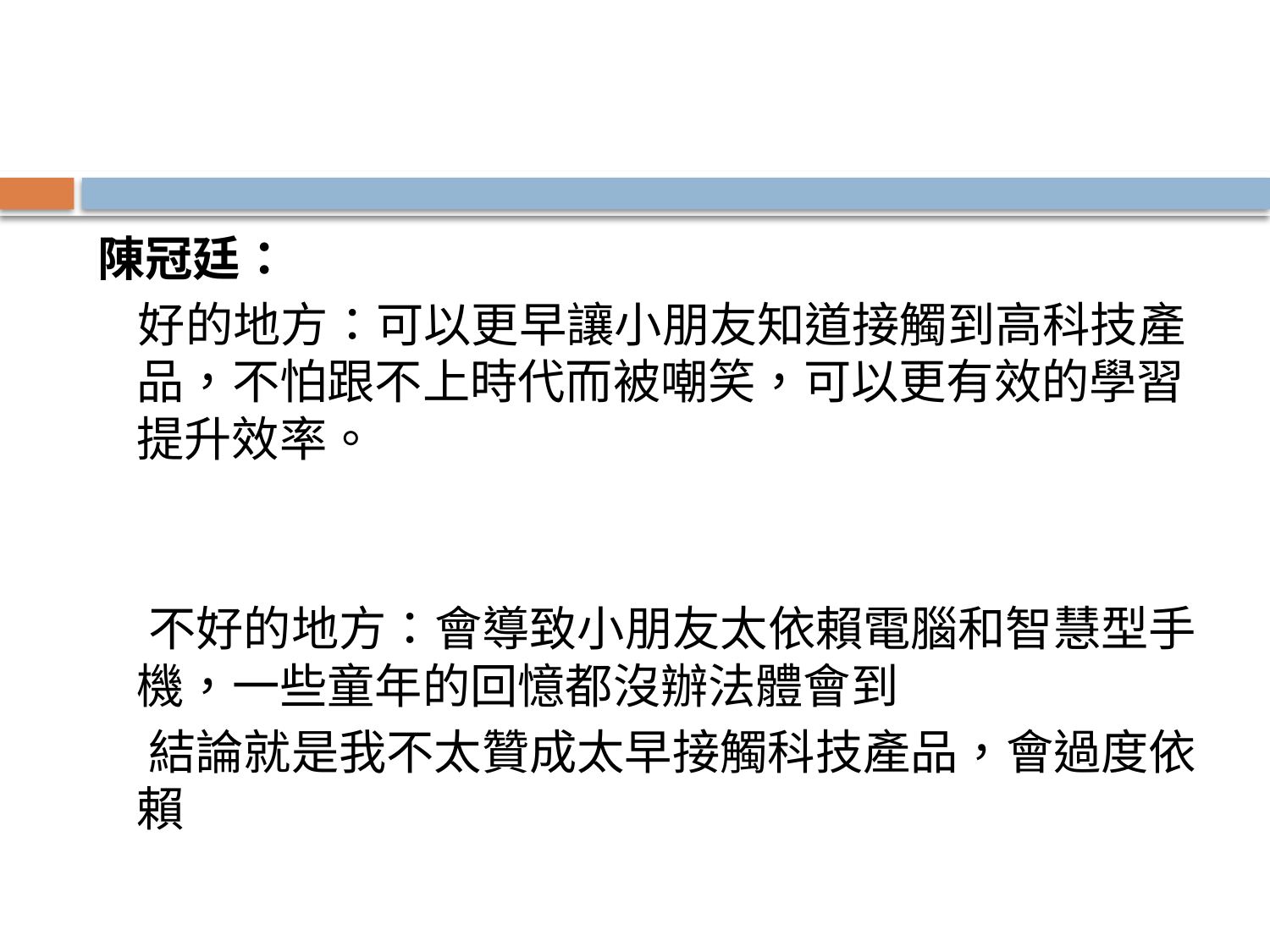

#
陳冠廷：
   好的地方：可以更早讓小朋友知道接觸到高科技產品，不怕跟不上時代而被嘲笑，可以更有效的學習提升效率。

    不好的地方：會導致小朋友太依賴電腦和智慧型手機，一些童年的回憶都沒辦法體會到
    結論就是我不太贊成太早接觸科技產品，會過度依賴